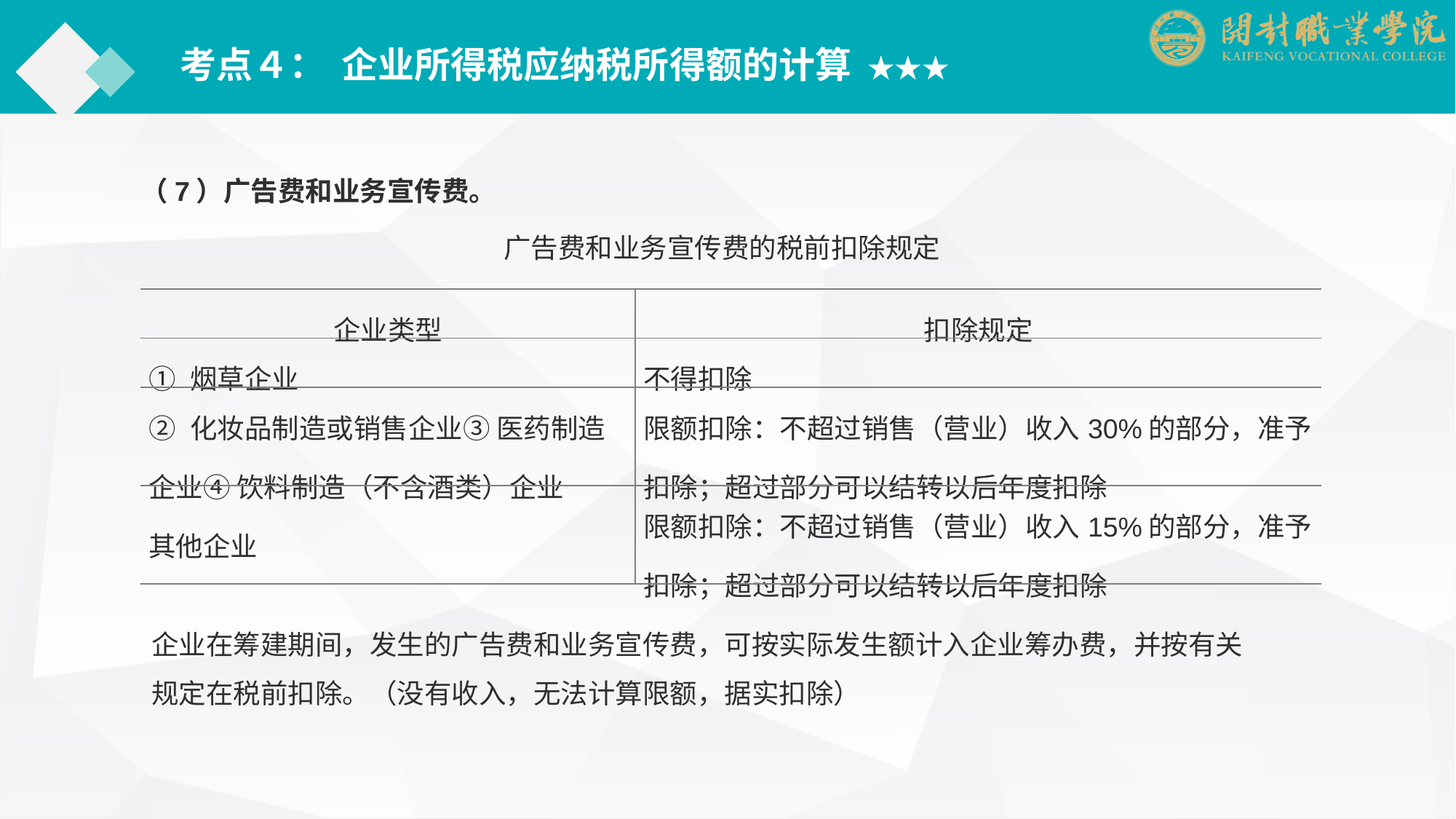

考点４：  企业所得税应纳税所得额的计算  ★★★
（7）广告费和业务宣传费。
 广告费和业务宣传费的税前扣除规定
| 企业类型 | 扣除规定 |
| --- | --- |
| ① 烟草企业 | 不得扣除 |
| ② 化妆品制造或销售企业③ 医药制造企业④ 饮料制造（不含酒类）企业 | 限额扣除：不超过销售（营业）收入30%的部分，准予扣除；超过部分可以结转以后年度扣除 |
| 其他企业 | 限额扣除：不超过销售（营业）收入15%的部分，准予扣除；超过部分可以结转以后年度扣除 |
企业在筹建期间，发生的广告费和业务宣传费，可按实际发生额计入企业筹办费，并按有关规定在税前扣除。（没有收入，无法计算限额，据实扣除）